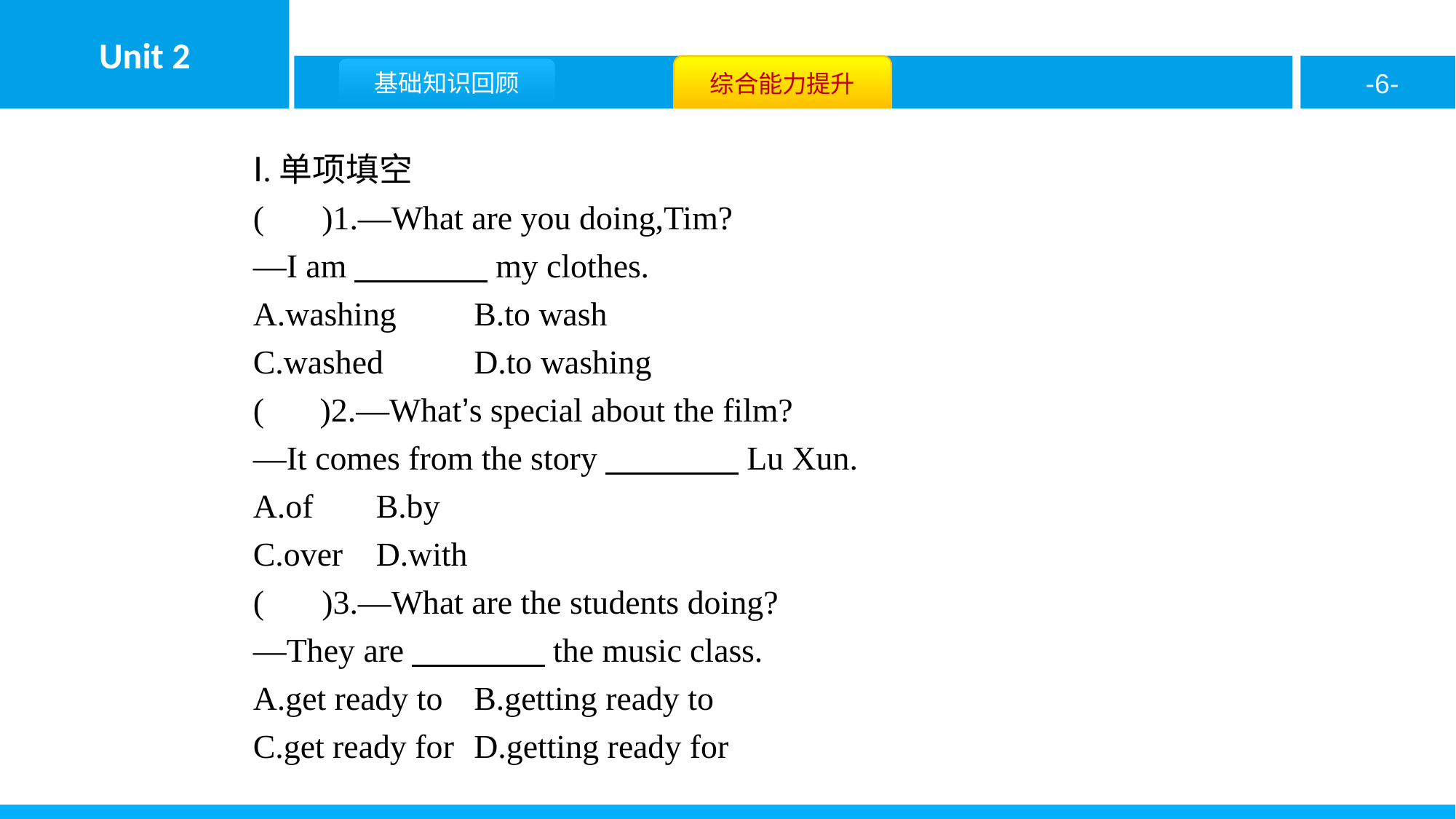

Ⅰ.单项填空
(  A  )1.—What are you doing,Tim?
—I am　　　　my clothes.
A.washing	B.to wash
C.washed	D.to washing
(  B  )2.—What’s special about the film?
—It comes from the story　　　　Lu Xun.
A.of	B.by
C.over	D.with
(  D  )3.—What are the students doing?
—They are　　　　the music class.
A.get ready to	B.getting ready to
C.get ready for	D.getting ready for